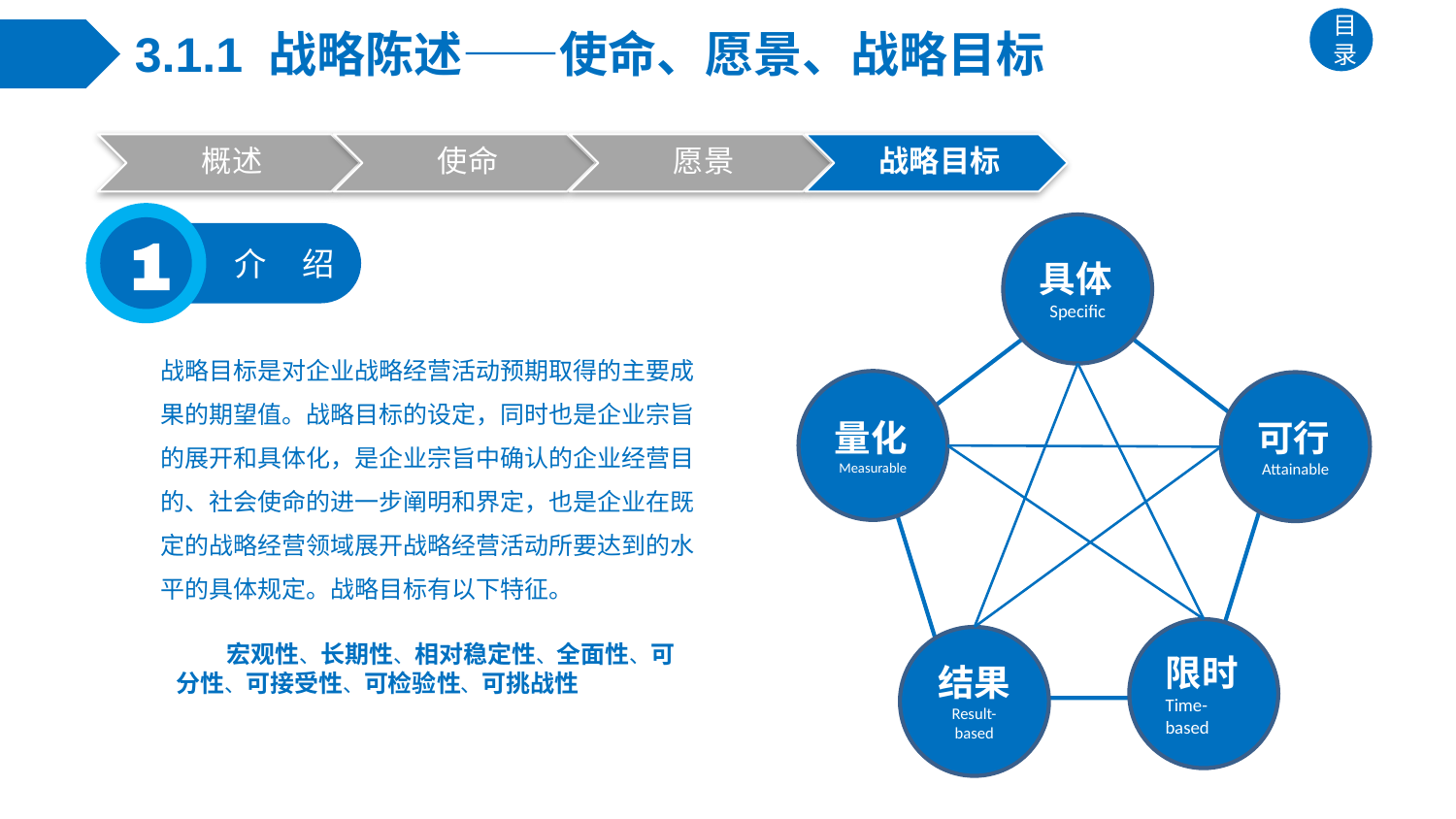

# 3.1.1 战略陈述——使命、愿景、战略目标
目录
概述
使命
愿景
战略目标

1
介     绍
具体Specific

战略目标是对企业战略经营活动预期取得的主要成果的期望值。战略目标的设定，同时也是企业宗旨的展开和具体化，是企业宗旨中确认的企业经营目的、社会使命的进一步阐明和界定，也是企业在既定的战略经营领域展开战略经营活动所要达到的水平的具体规定。战略目标有以下特征。
量化Measurable
可行Attainable
限时Time-based
宏观性、长期性、相对稳定性、全面性、可分性、可接受性、可检验性、可挑战性
结果
Result-based